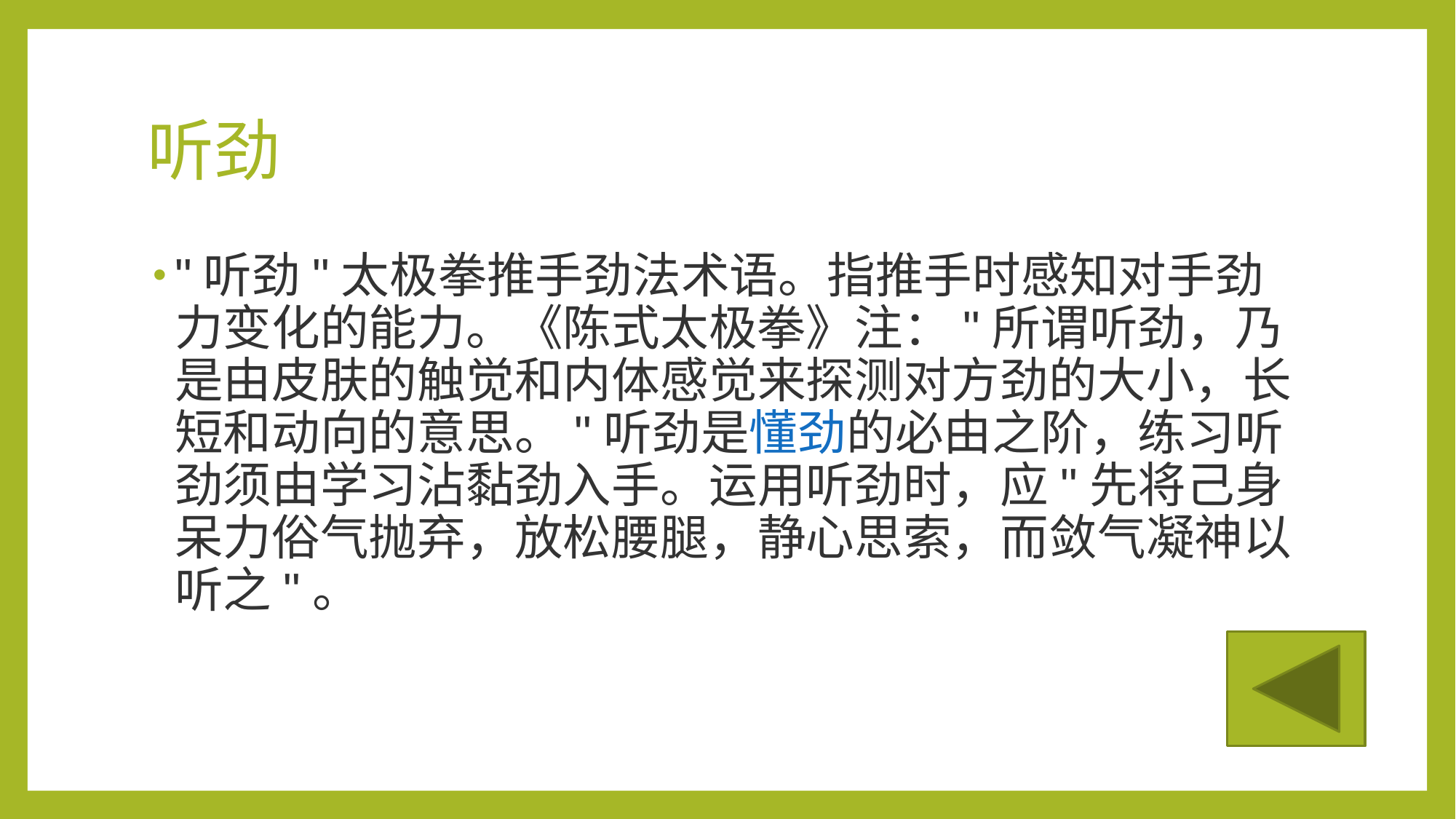

# 听劲
"听劲"太极拳推手劲法术语。指推手时感知对手劲力变化的能力。《陈式太极拳》注："所谓听劲，乃是由皮肤的触觉和内体感觉来探测对方劲的大小，长短和动向的意思。"听劲是懂劲的必由之阶，练习听劲须由学习沾黏劲入手。运用听劲时，应"先将己身呆力俗气抛弃，放松腰腿，静心思索，而敛气凝神以听之"。